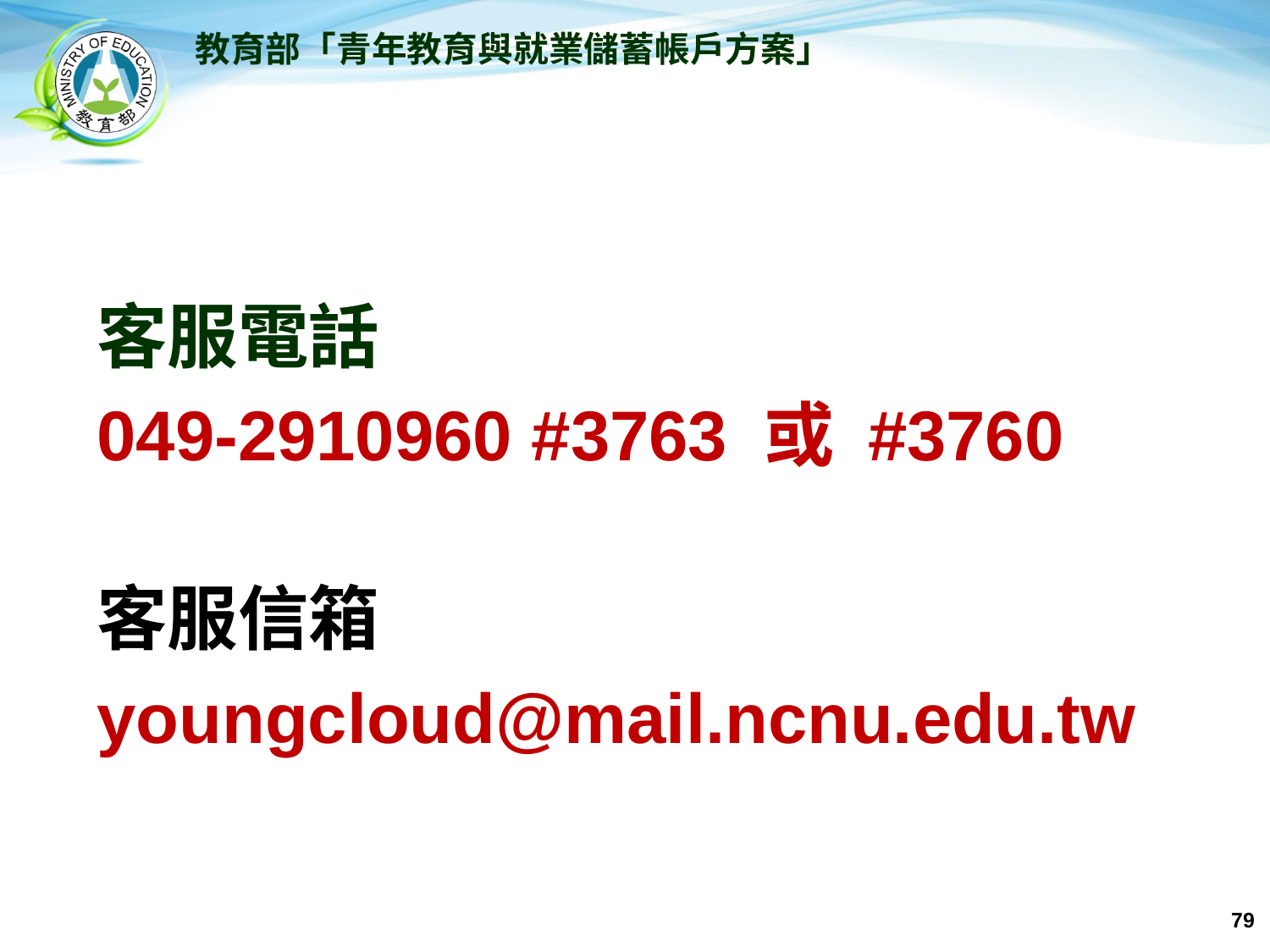

教育部「青年教育與就業儲蓄帳戶方案」
客服電話
049-2910960 #3763 或 #3760
客服信箱
youngcloud@mail.ncnu.edu.tw
79